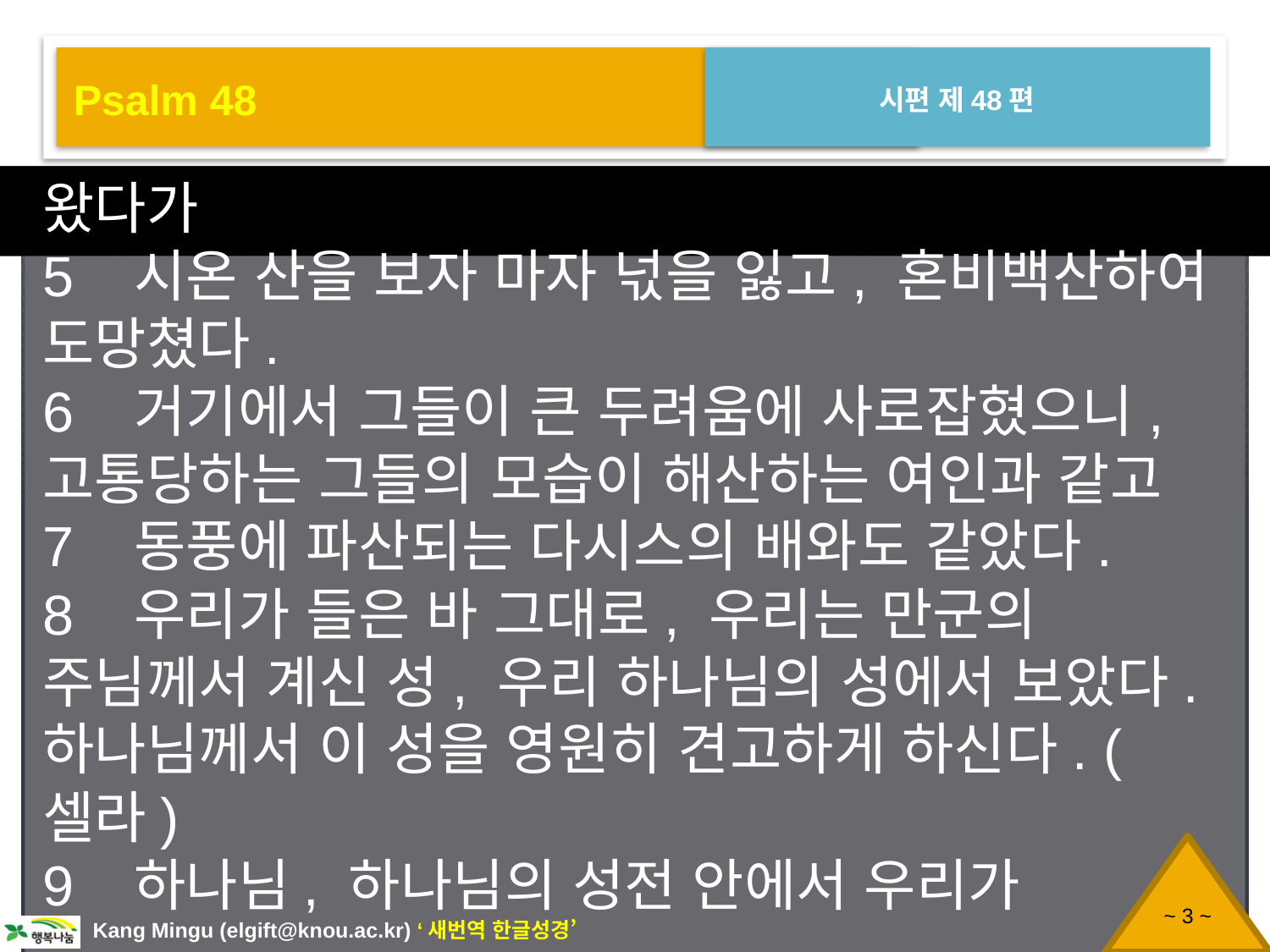

Psalm 48
시편 제48편
왔다가
5   시온 산을 보자 마자 넋을 잃고, 혼비백산하여 도망쳤다.
6   거기에서 그들이 큰 두려움에 사로잡혔으니, 고통당하는 그들의 모습이 해산하는 여인과 같고
7   동풍에 파산되는 다시스의 배와도 같았다.
8   우리가 들은 바 그대로, 우리는 만군의 주님께서 계신 성, 우리 하나님의 성에서 보았다. 하나님께서 이 성을 영원히 견고하게 하신다. (셀라)
9   하나님, 하나님의 성전 안에서 우리가